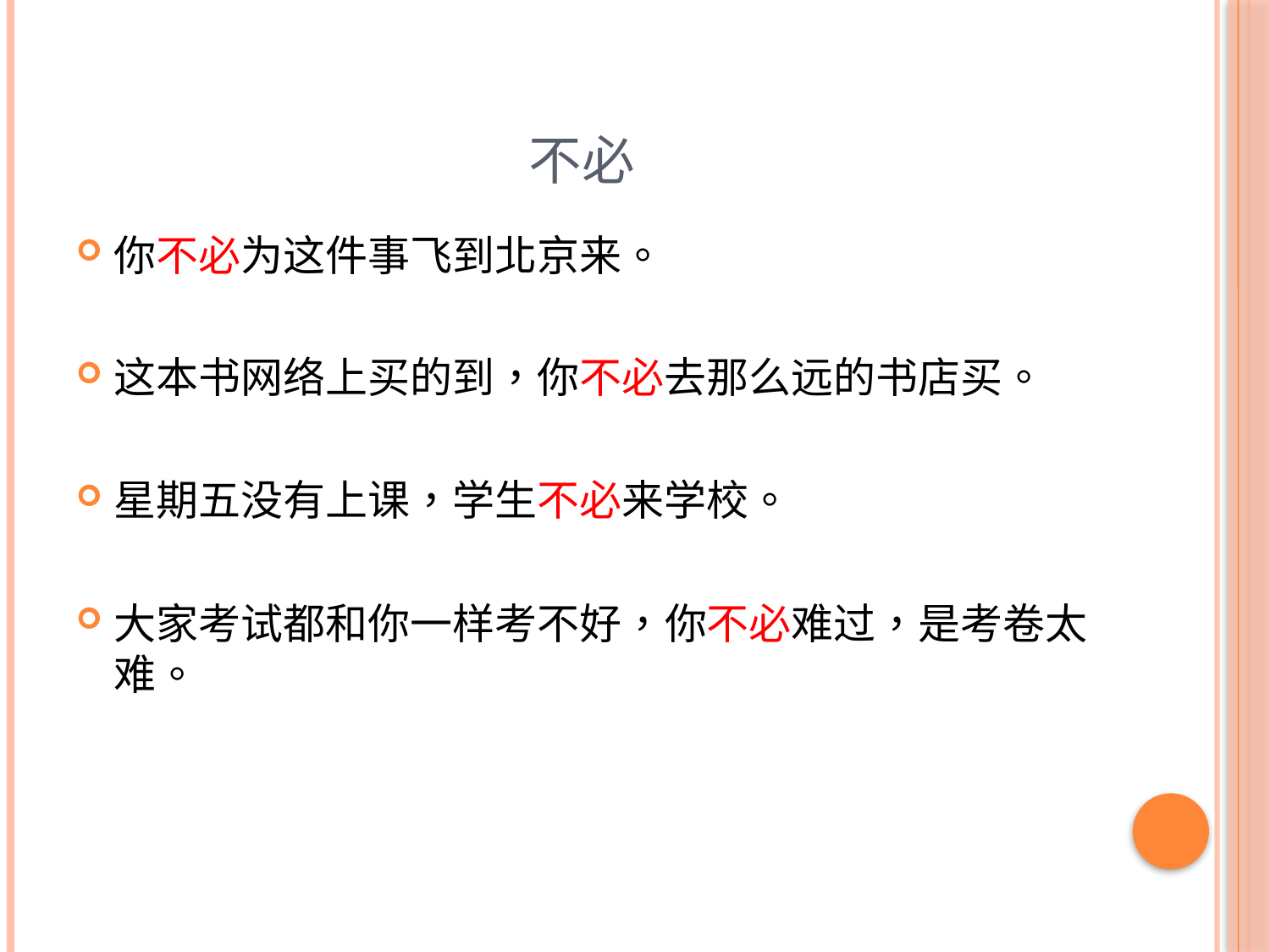

# 不必
你不必为这件事飞到北京来。

这本书网络上买的到，你不必去那么远的书店买。

星期五没有上课，学生不必来学校。

大家考试都和你一样考不好，你不必难过，是考卷太难。